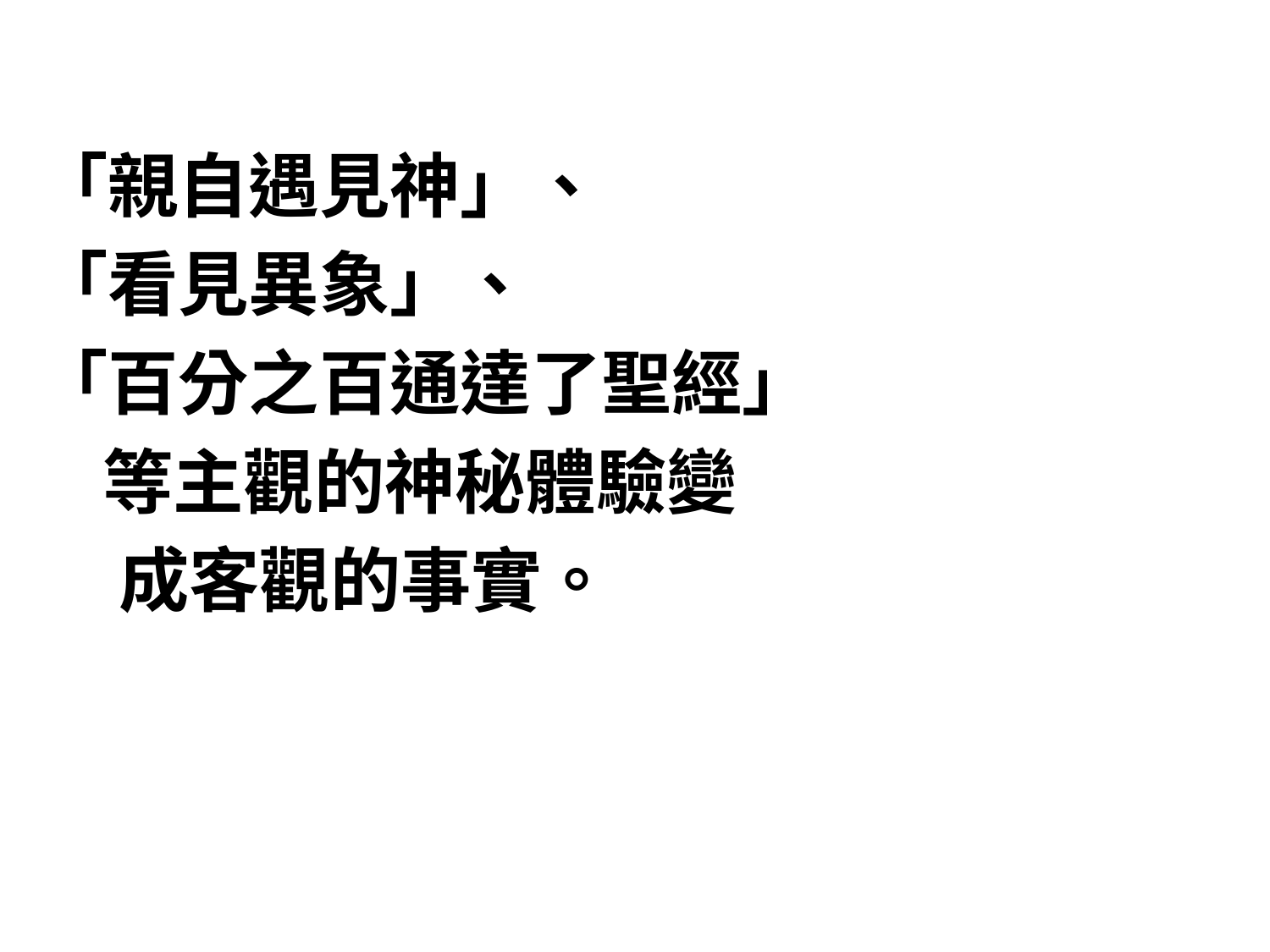

「親自遇見神」、
「看見異象」、
「百分之百通達了聖經」
   等主觀的神秘體驗變
    成客觀的事實。